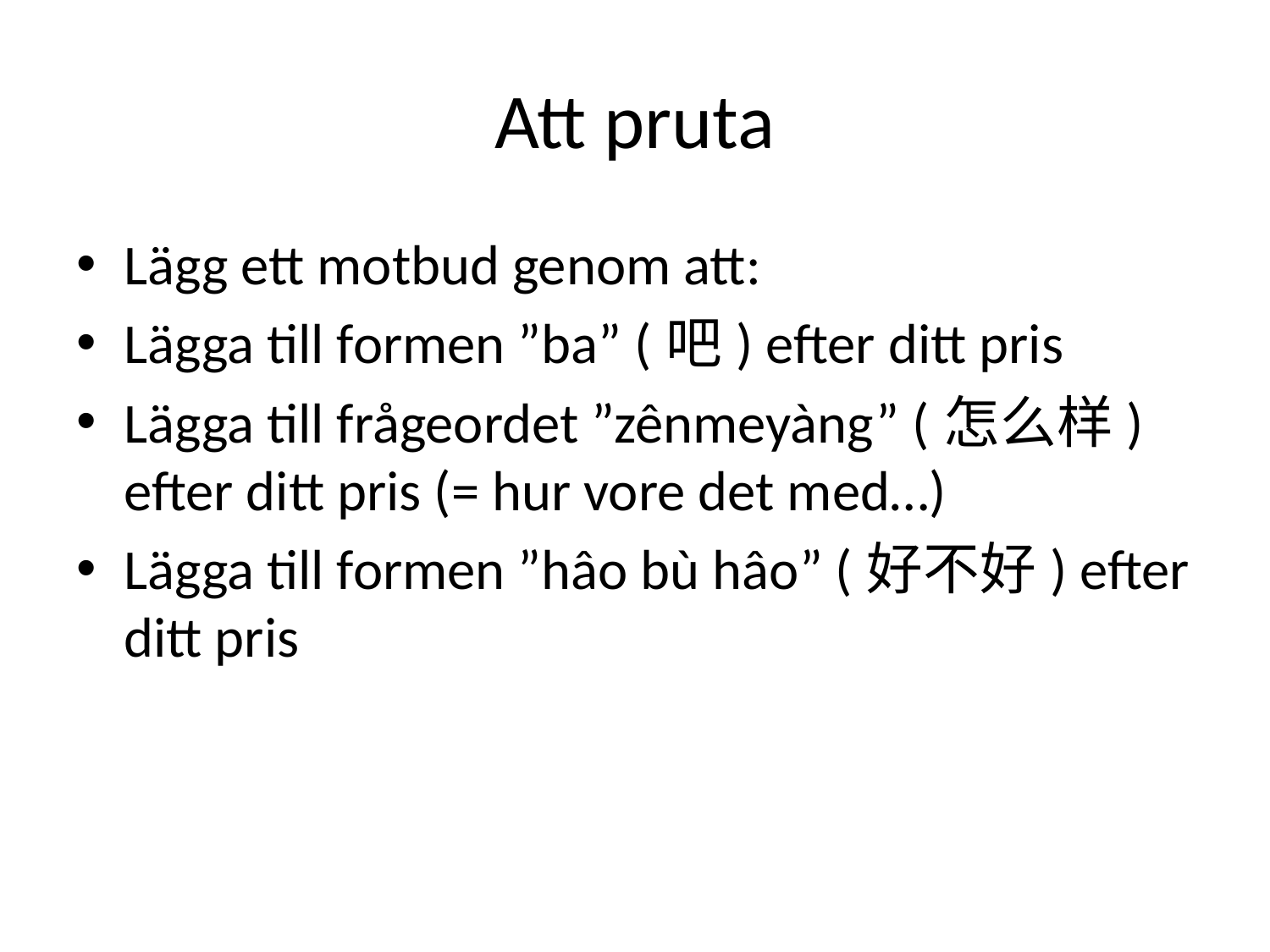

# Att pruta
Lägg ett motbud genom att:
Lägga till formen ”ba” (吧) efter ditt pris
Lägga till frågeordet ”zênmeyàng” (怎么样) efter ditt pris (= hur vore det med…)
Lägga till formen ”hâo bù hâo” (好不好) efter ditt pris